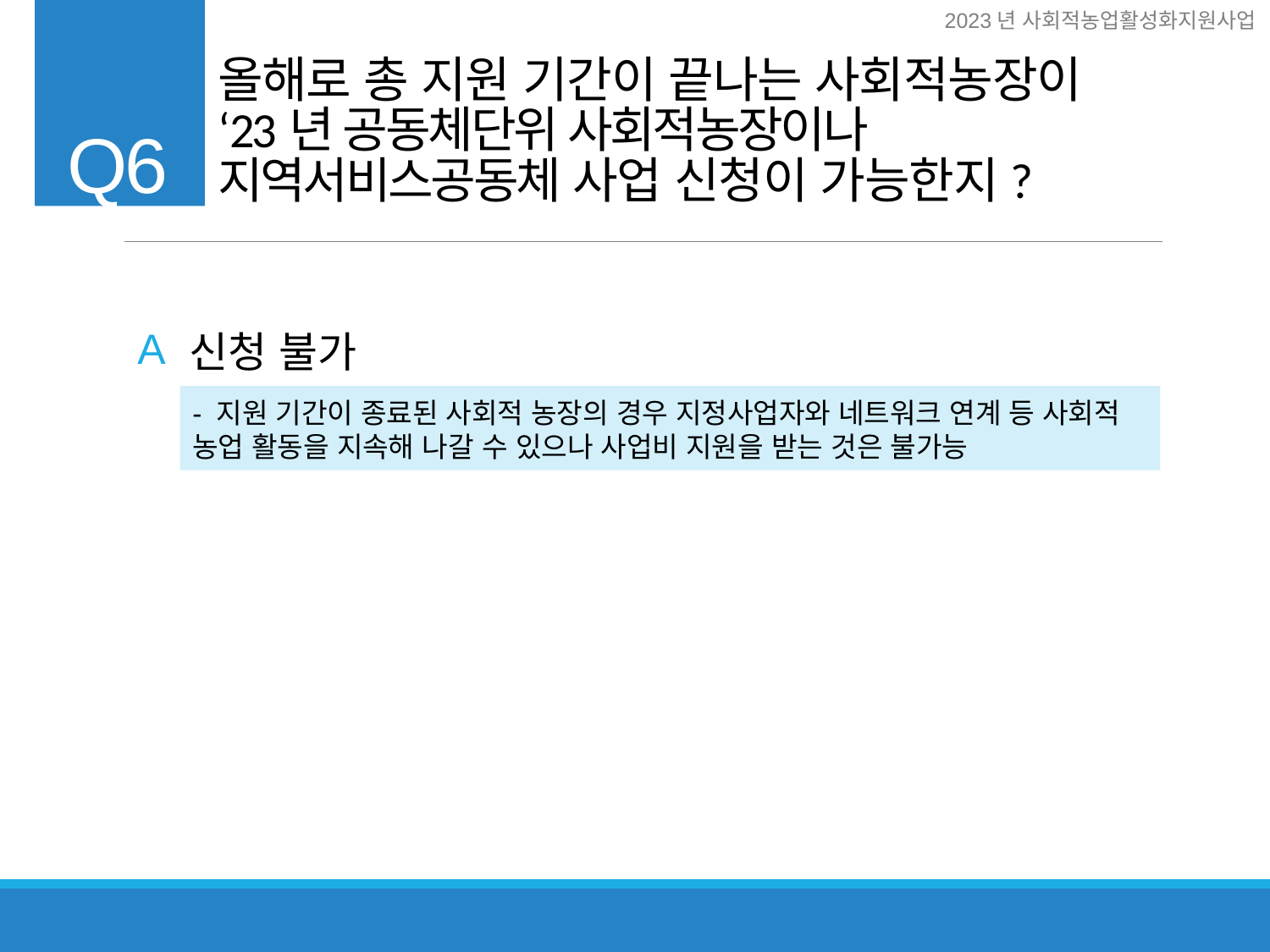

올해로 총 지원 기간이 끝나는 사회적농장이
‘23년 공동체단위 사회적농장이나 지역서비스공동체 사업 신청이 가능한지?
Q6
A
신청 불가

- 지원 기간이 종료된 사회적 농장의 경우 지정사업자와 네트워크 연계 등 사회적 농업 활동을 지속해 나갈 수 있으나 사업비 지원을 받는 것은 불가능